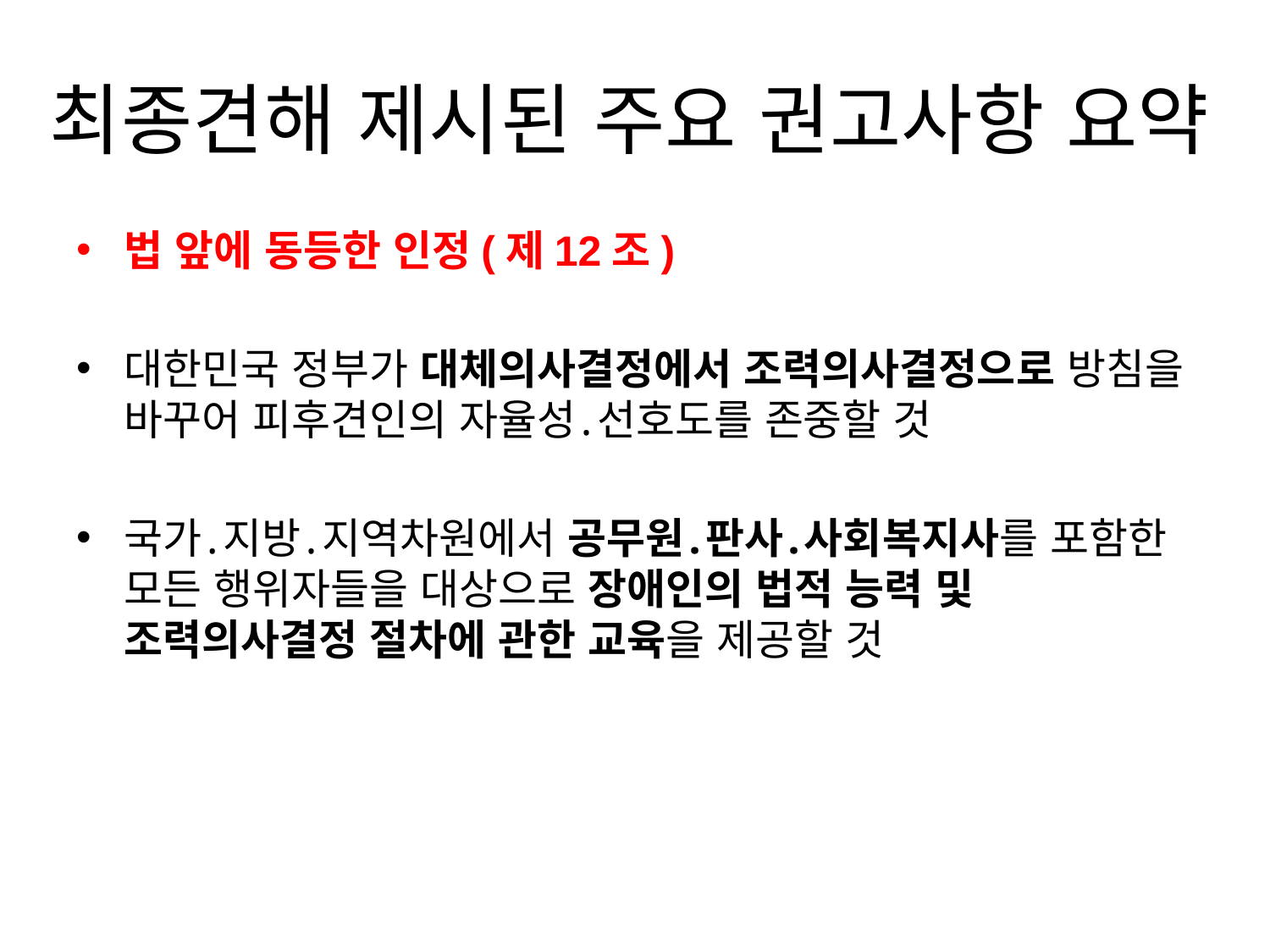

# 최종견해 제시된 주요 권고사항 요약
법 앞에 동등한 인정(제12조)

대한민국 정부가 대체의사결정에서 조력의사결정으로 방침을 바꾸어 피후견인의 자율성․선호도를 존중할 것

국가․지방․지역차원에서 공무원․판사․사회복지사를 포함한 모든 행위자들을 대상으로 장애인의 법적 능력 및 조력의사결정 절차에 관한 교육을 제공할 것